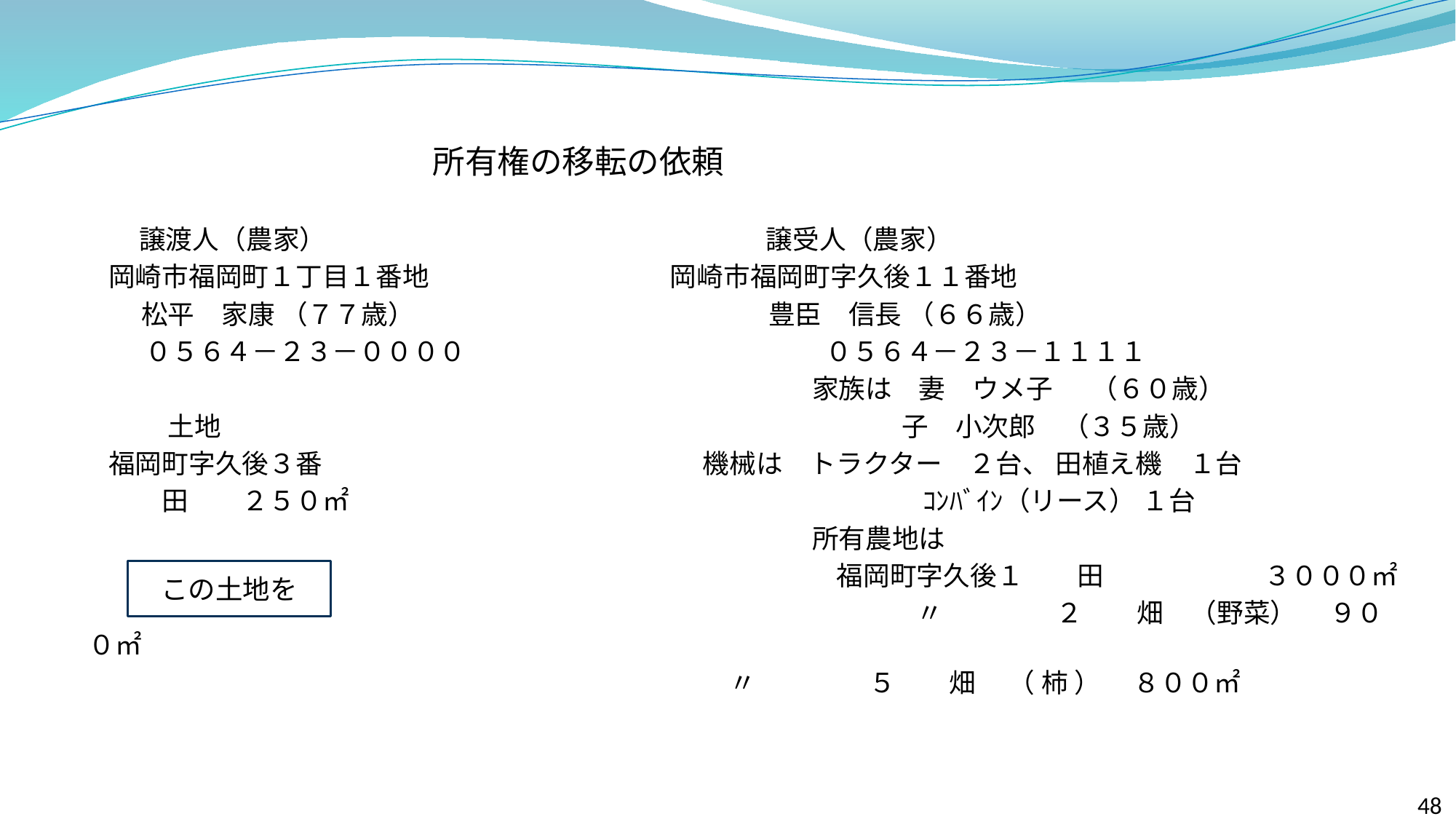

所有権の移転の依頼

　 譲渡人（農家）　　　　　　　　　　　　　　　　  譲受人（農家）
岡崎市福岡町１丁目１番地　　　　　　　　　岡崎市福岡町字久後１１番地
　 松平　家康 （７７歳）　　　　　　　　　　　　　 豊臣　信長 （６６歳）
 　０５６４－２３－００００　　　　　　　　　　　 　　 ０５６４－２３－１１１１
　　　　　　　　　　　　　　　　　　　　　　　　　　　　 家族は　妻　ウメ子　  （６０歳）
　　 土地　　　　　　　　　　　　　　　　　　　　　　　　　  子　小次郎　（３５歳）
福岡町字久後３番　　　　　　　　　　　　　　 機械は　トラクター　２台、 田植え機　１台
　　田　　２５０㎡　　　　　　　　　　　　　　　　　　　　　  ｺﾝﾊﾞｲﾝ（リース） １台
　　　　　　　　　　　　　　　　　　　　　　　　　　　　 所有農地は
　　　　　　　　　　　　　　　　　　　　　　　　　　　 福岡町字久後１　　田　　　　　　３０００㎡
　　　　　　　　　　　　　　　　　　　　　　　　　　　　　 　〃　　　　 ２　　畑　（野菜）　 ９００㎡
 　　　　　　　　　　　　　　　　                         　 〃　　　　 ５　　畑　 （ 柿 ）　 ８００㎡

この土地を
48